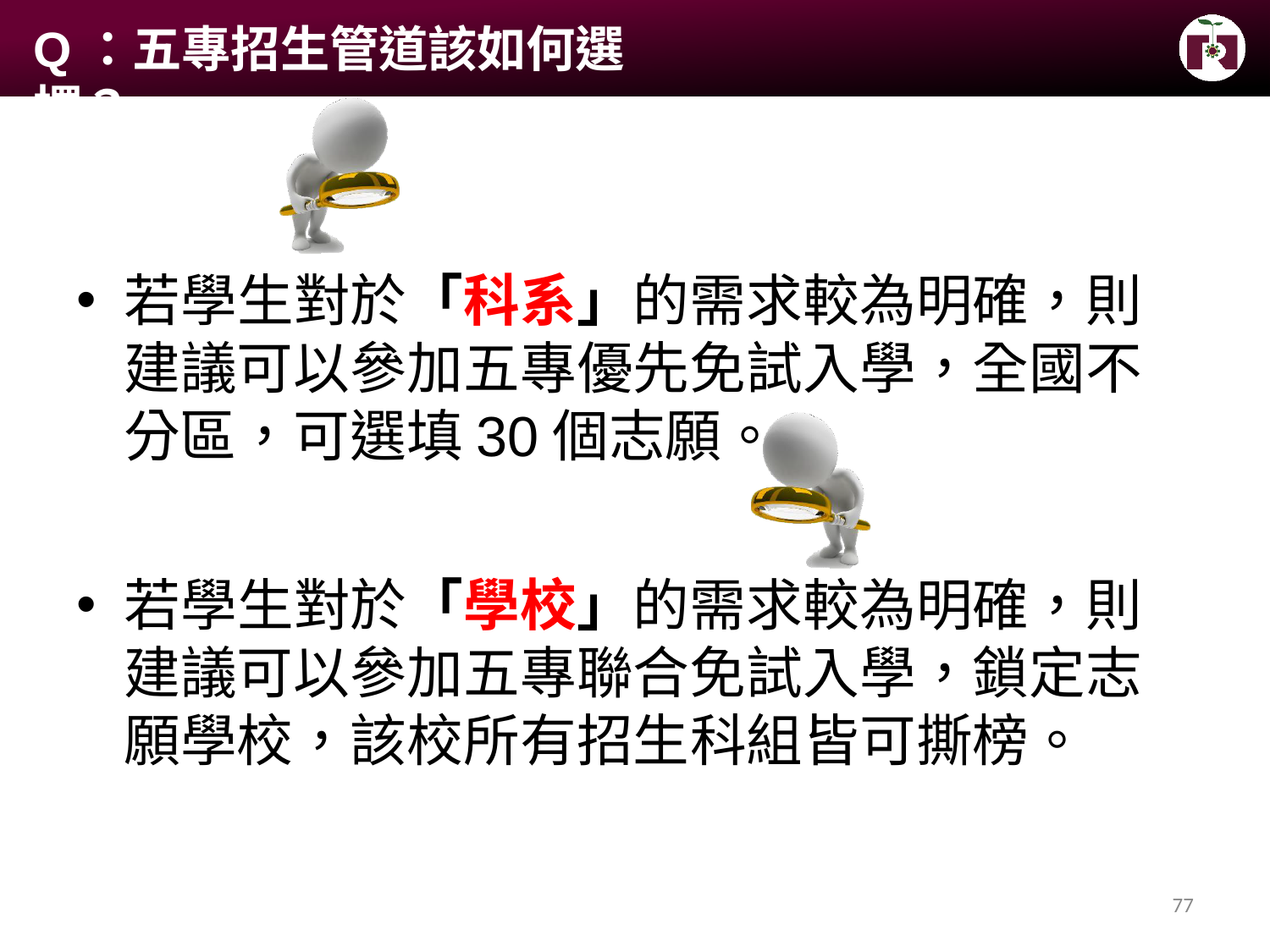

# Q：五專招生管道該如何選擇？

若學生對於「科系」的需求較為明確，則 建議可以參加五專優先免試入學，全國不 分區，可選填30個志願。

若學生對於「學校」的需求較為明確，則 建議可以參加五專聯合免試入學，鎖定志 願學校，該校所有招生科組皆可撕榜。

77